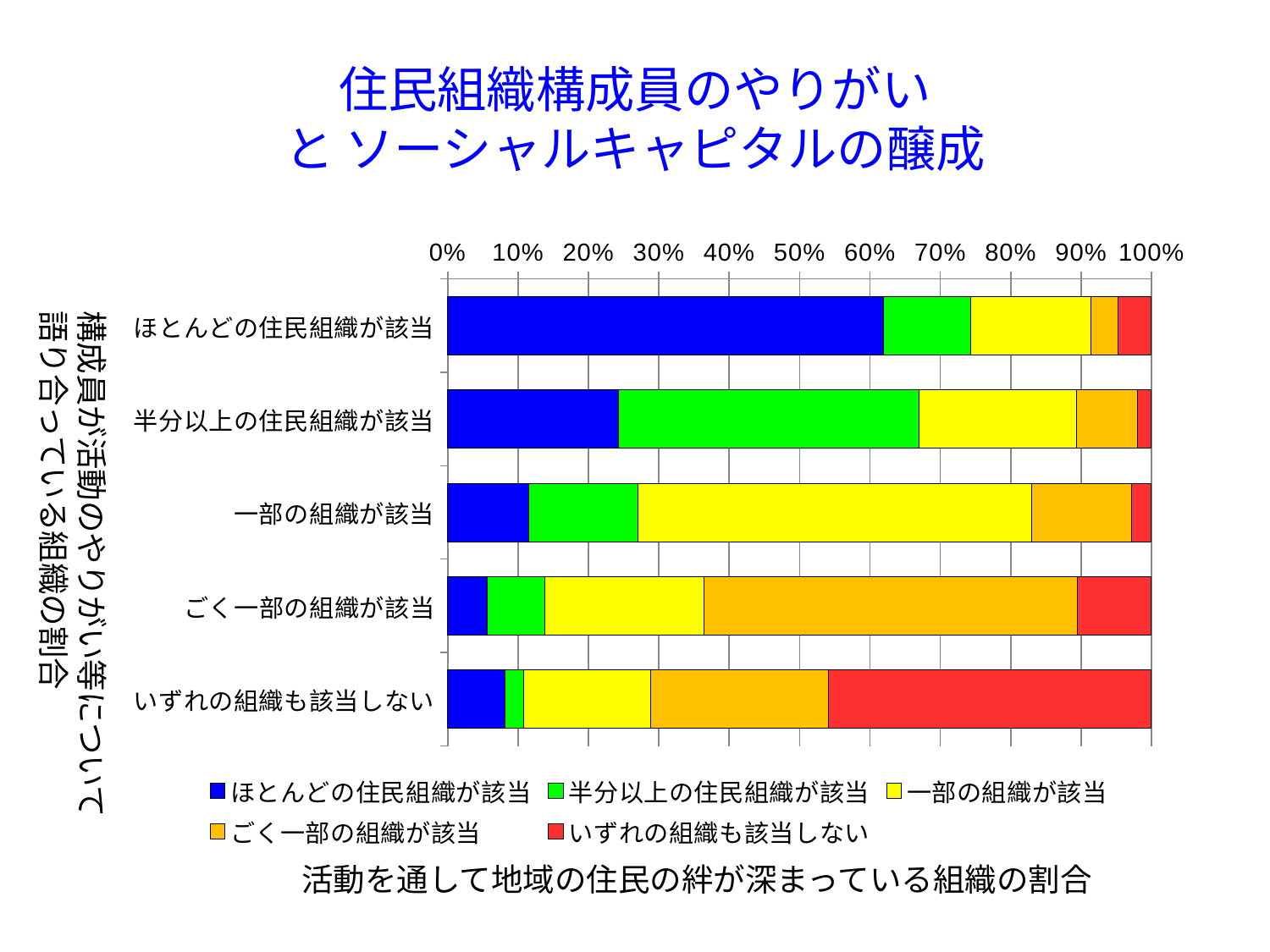

# 住民組織構成員のやりがい と ソーシャルキャピタルの醸成

### Chart

| Category | ほとんどの住民組織が該当 | 半分以上の住民組織が該当 | 一部の組織が該当 | ごく一部の組織が該当 | いずれの組織も該当しない |
|---|---|---|---|---|---|
| ほとんどの住民組織が該当 | 65.0 | 13.0 | 18.0 | 4.0 | 5.0 |
| 半分以上の住民組織が該当 | 25.0 | 44.0 | 23.0 | 9.0 | 2.0 |
| 一部の組織が該当 | 33.0 | 45.0 | 161.0 | 41.0 | 8.0 |
| ごく一部の組織が該当 | 14.0 | 20.0 | 56.0 | 131.0 | 26.0 |
| いずれの組織も該当しない | 9.0 | 3.0 | 20.0 | 28.0 | 51.0 |
構成員が活動のやりがい等について
語り合っている組織の割合
活動を通して地域の住民の絆が深まっている組織の割合